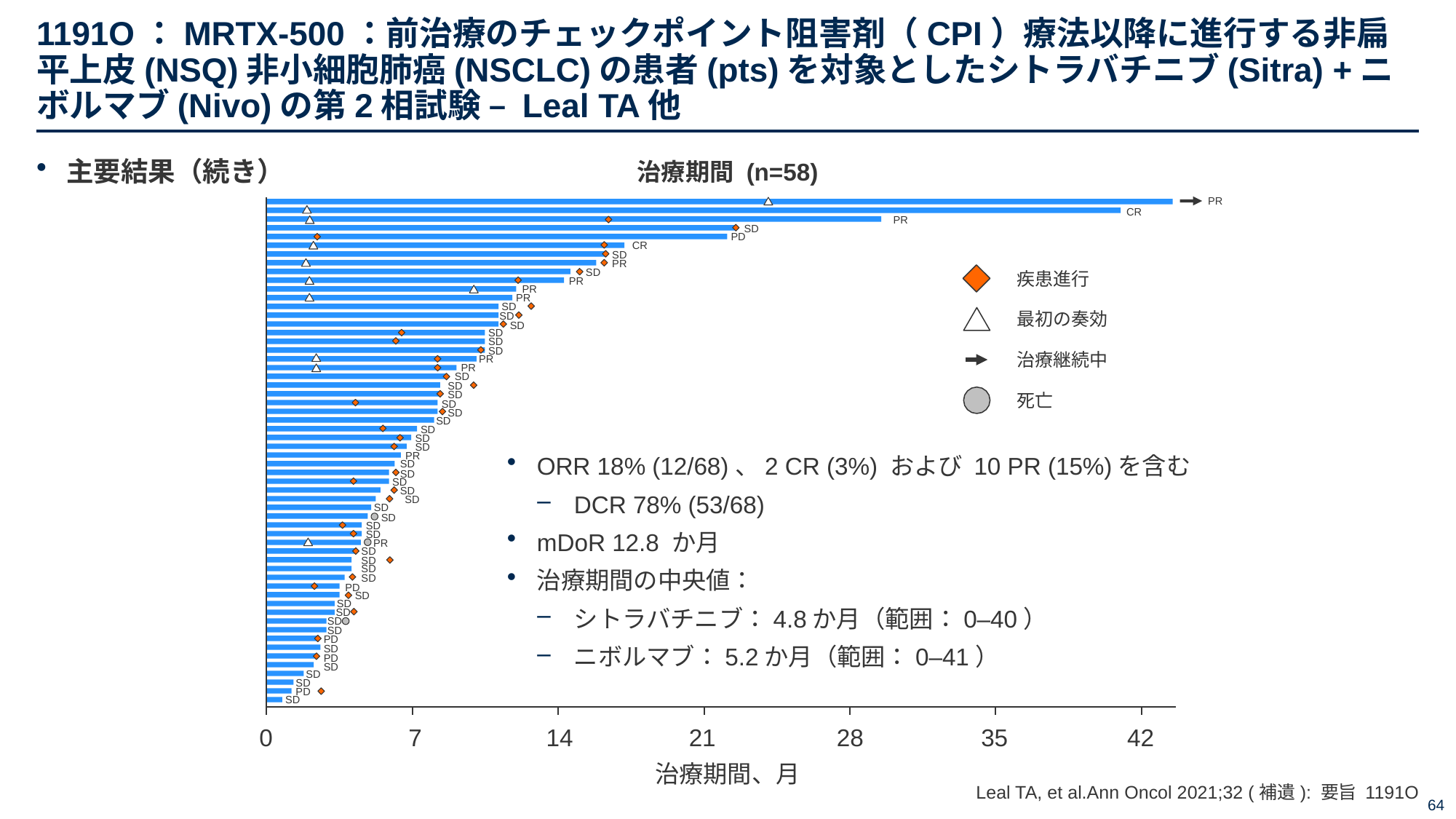

# 1191O：MRTX-500：前治療のチェックポイント阻害剤（CPI）療法以降に進行する非扁平上皮(NSQ)非小細胞肺癌(NSCLC)の患者(pts)を対象としたシトラバチニブ(Sitra) +ニボルマブ(Nivo)の第2相試験 – Leal TA他
主要結果（続き）
治療期間 (n=58)
PR

CR
PR
SD
PD
CR
SD
PR
SD
PR
PR
PR
SD
SD
SD
SD
SD
SD
PR
PR
SD
SD
SD
SD
SD
SD
SD
SD
SD
PR
SD
SD
SD
SD
SD
SD
SD
SD
SD
PR
SD
SD
SD
SD
PD
SD
SD
SD
SD
SD
PD
SD
PD
SD
SD
SD
PD
SD
0
7
14
21
28
35
42
疾患進行

最初の奏効

治療継続中
死亡

ORR 18% (12/68)、2 CR (3%) および 10 PR (15%)を含む
DCR 78% (53/68)
mDoR 12.8 か月
治療期間の中央値：
シトラバチニブ：4.8か月（範囲：0–40）
ニボルマブ：5.2か月（範囲：0–41）

治療期間、月
Leal TA, et al.Ann Oncol 2021;32 (補遺): 要旨 1191O